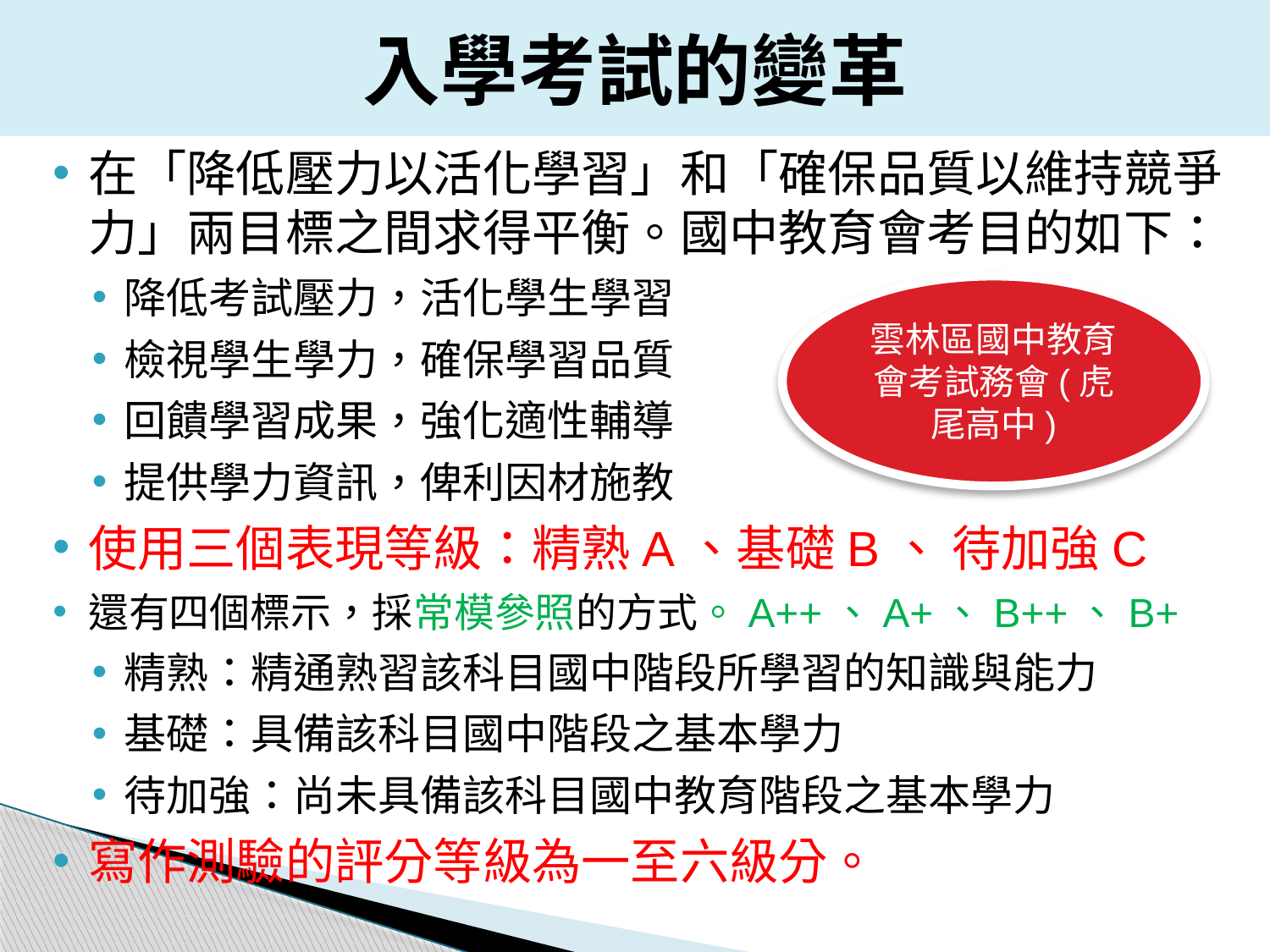

入學考試的變革
在「降低壓力以活化學習」和「確保品質以維持競爭力」兩目標之間求得平衡。國中教育會考目的如下：
降低考試壓力，活化學生學習
檢視學生學力，確保學習品質
回饋學習成果，強化適性輔導
提供學力資訊，俾利因材施教
使用三個表現等級：精熟A、基礎B、 待加強C
還有四個標示，採常模參照的方式。A++、A+、B++、B+
精熟：精通熟習該科目國中階段所學習的知識與能力
基礎：具備該科目國中階段之基本學力
待加強：尚未具備該科目國中教育階段之基本學力
寫作測驗的評分等級為一至六級分。
雲林區國中教育會考試務會(虎尾高中)